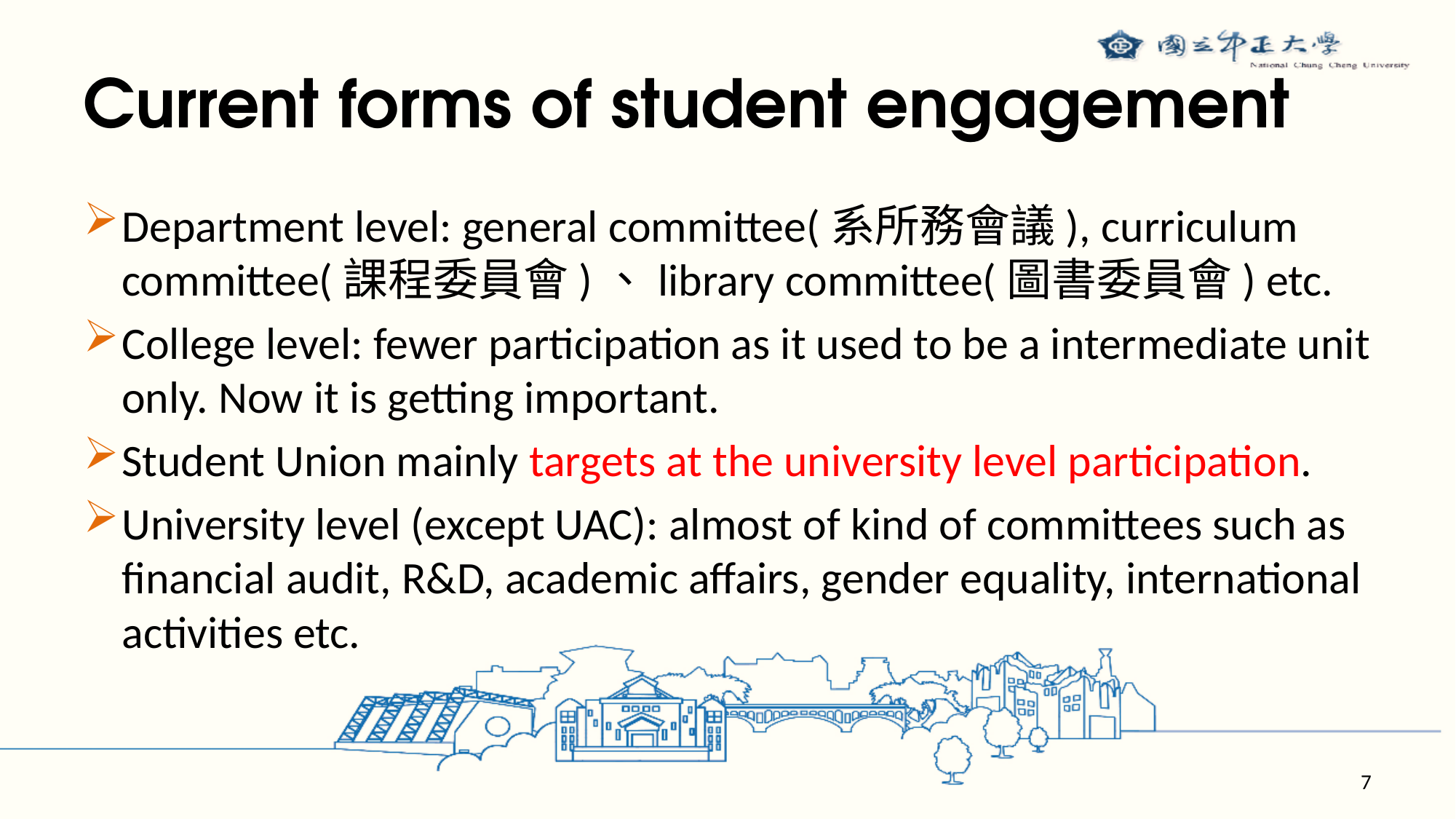

# Current forms of student engagement
Department level: general committee(系所務會議), curriculum committee(課程委員會)、library committee(圖書委員會) etc.
College level: fewer participation as it used to be a intermediate unit only. Now it is getting important.
Student Union mainly targets at the university level participation.
University level (except UAC): almost of kind of committees such as financial audit, R&D, academic affairs, gender equality, international activities etc.

7